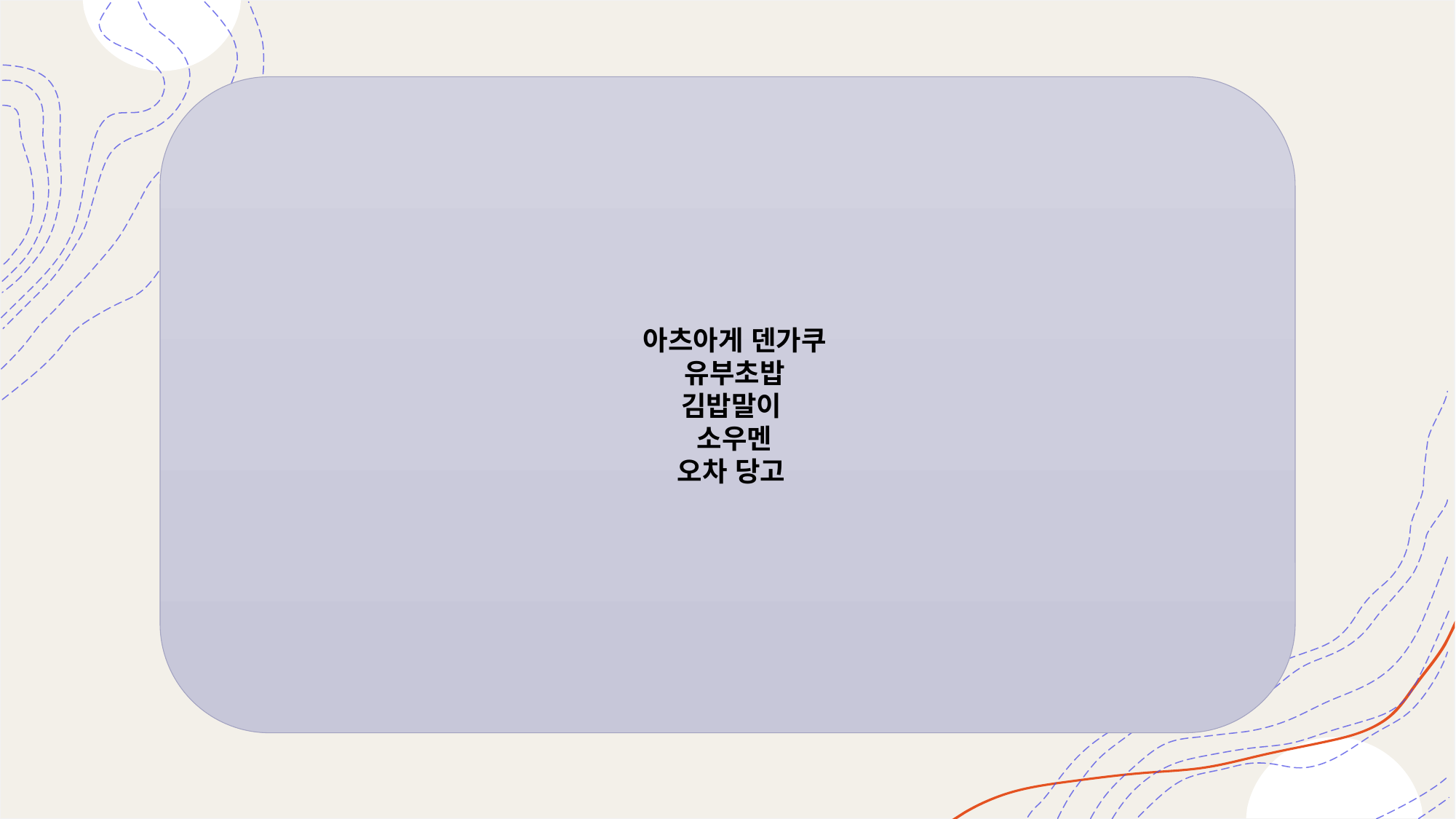

아츠아게 덴가쿠
 유부초밥
 김밥말이
 소우멘
 오차 당고